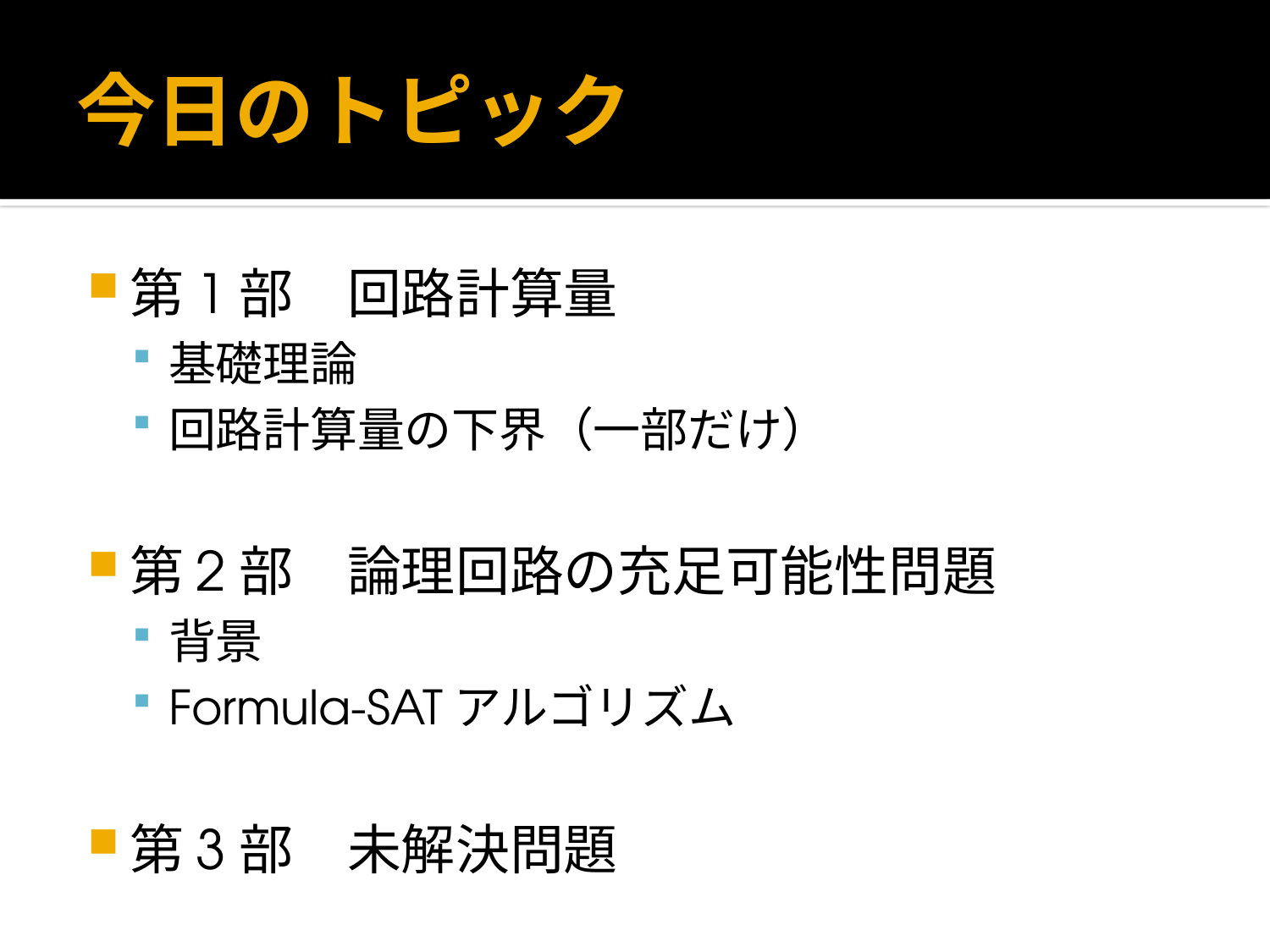

# 今日のトピック
第1部　回路計算量
基礎理論
回路計算量の下界（一部だけ）

第2部　論理回路の充足可能性問題
背景
Formula-SATアルゴリズム

第3部　未解決問題